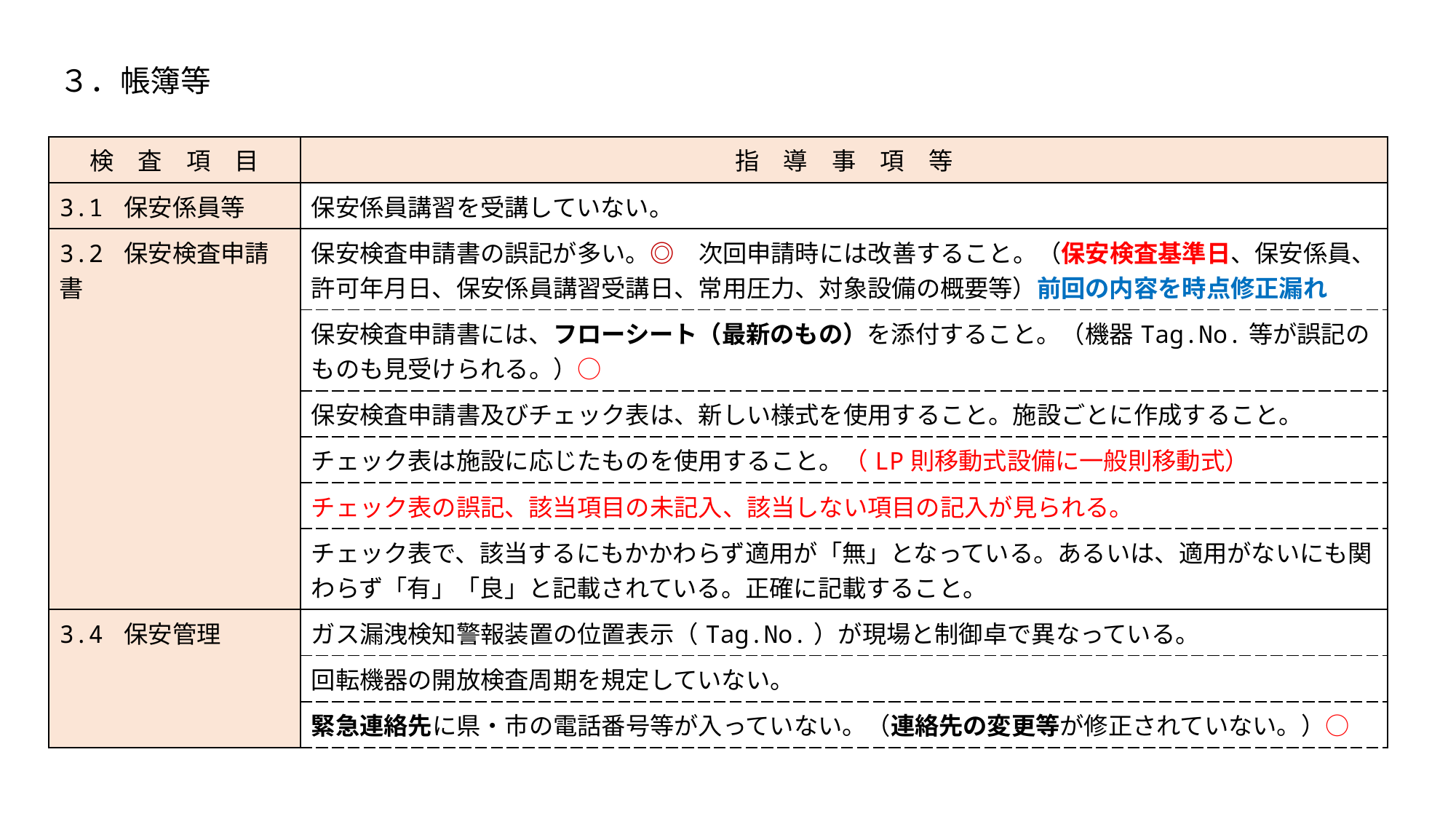

３．帳簿等
| 検　査　項　目 | 指　導　事　項　等 |
| --- | --- |
| 3.1 保安係員等 | 保安係員講習を受講していない。 |
| 3.2 保安検査申請書 | 保安検査申請書の誤記が多い。◎　次回申請時には改善すること。（保安検査基準日、保安係員、許可年月日、保安係員講習受講日、常用圧力、対象設備の概要等）前回の内容を時点修正漏れ |
|  | 保安検査申請書には、フローシート（最新のもの）を添付すること。（機器Tag.No.等が誤記のものも見受けられる。）○ |
|  | 保安検査申請書及びチェック表は、新しい様式を使用すること。施設ごとに作成すること。 |
|  | チェック表は施設に応じたものを使用すること。（LP則移動式設備に一般則移動式） |
|  | チェック表の誤記、該当項目の未記入、該当しない項目の記入が見られる。 |
|  | チェック表で、該当するにもかかわらず適用が「無」となっている。あるいは、適用がないにも関わらず「有」「良」と記載されている。正確に記載すること。 |
| 3.4 保安管理 | ガス漏洩検知警報装置の位置表示（Tag.No.）が現場と制御卓で異なっている。 |
|  | 回転機器の開放検査周期を規定していない。 |
|  | 緊急連絡先に県・市の電話番号等が入っていない。（連絡先の変更等が修正されていない。）○ |